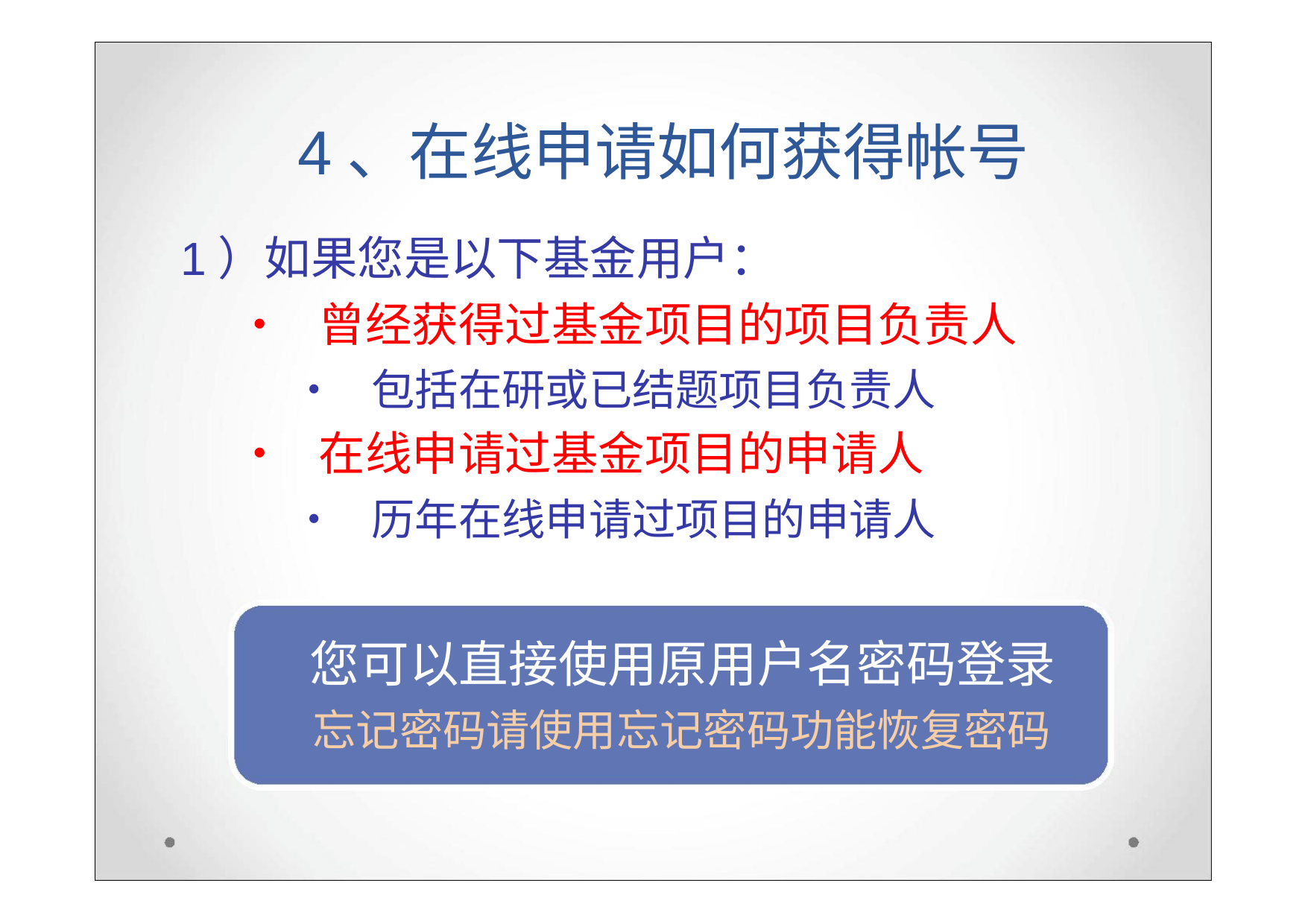

4、在线申请如何获得帐号
1）如果您是以下基金用户：
• 曾经获得过基金项目的项目负责人
• 包括在研或已结题项目负责人
• 在线申请过基金项目的申请人
• 历年在线申请过项目的申请人
您可以直接使用原用户名密码登录
忘记密码请使用忘记密码功能恢复密码